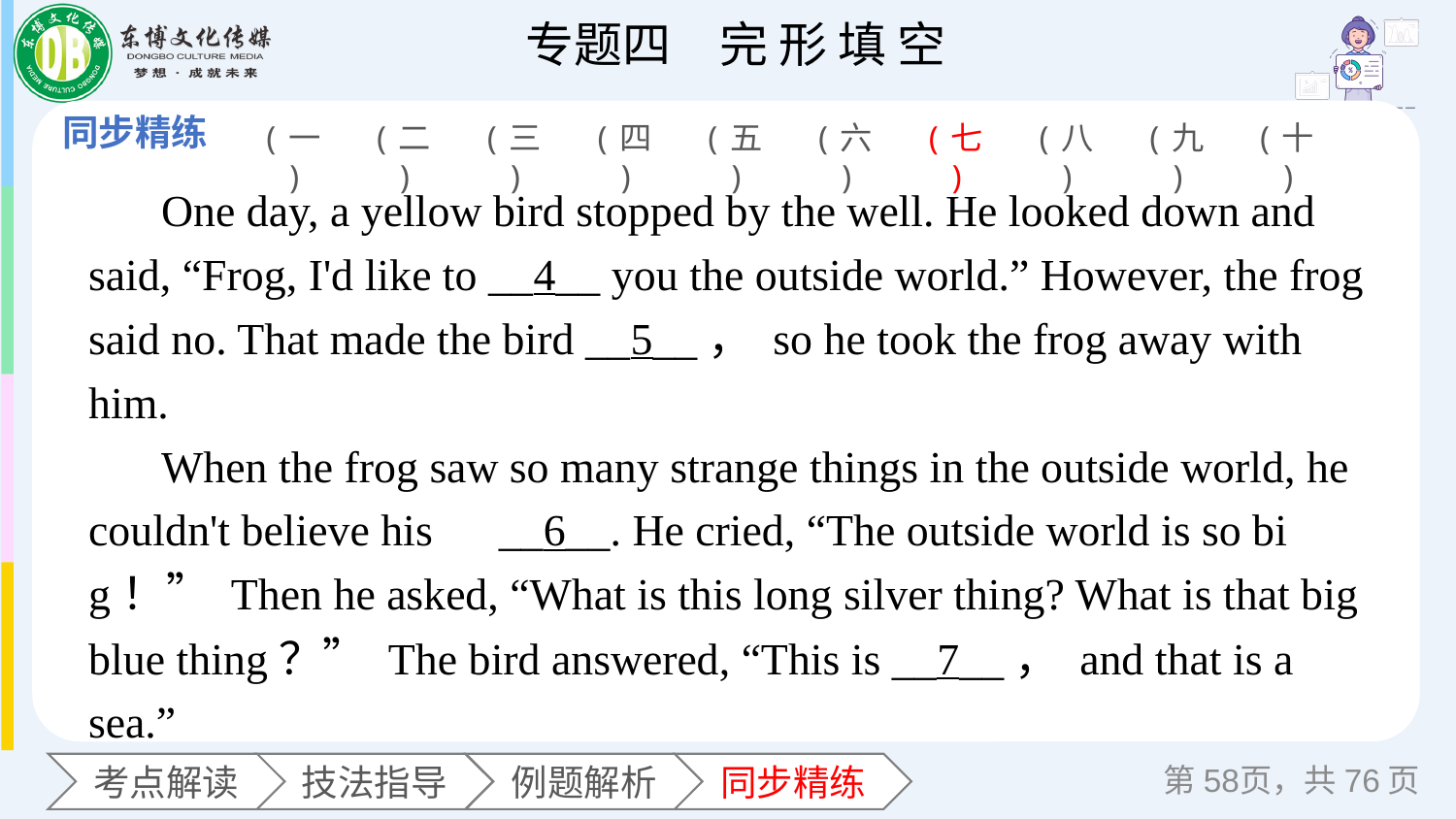

(一)
(二)
(三)
(四)
(五)
(六)
(七)
(八)
(九)
(十)
One day, a yellow bird stopped by the well. He looked down and said, “Frog, I'd like to __4__ you the outside world.” However, the frog said no. That made the bird __5__， so he took the frog away with him.
When the frog saw so many strange things in the outside world, he couldn't believe his　__6__. He cried, “The outside world is so big！” Then he asked, “What is this long silver thing? What is that big blue thing？” The bird answered, “This is __7__， and that is a sea.”
第58页，共76页